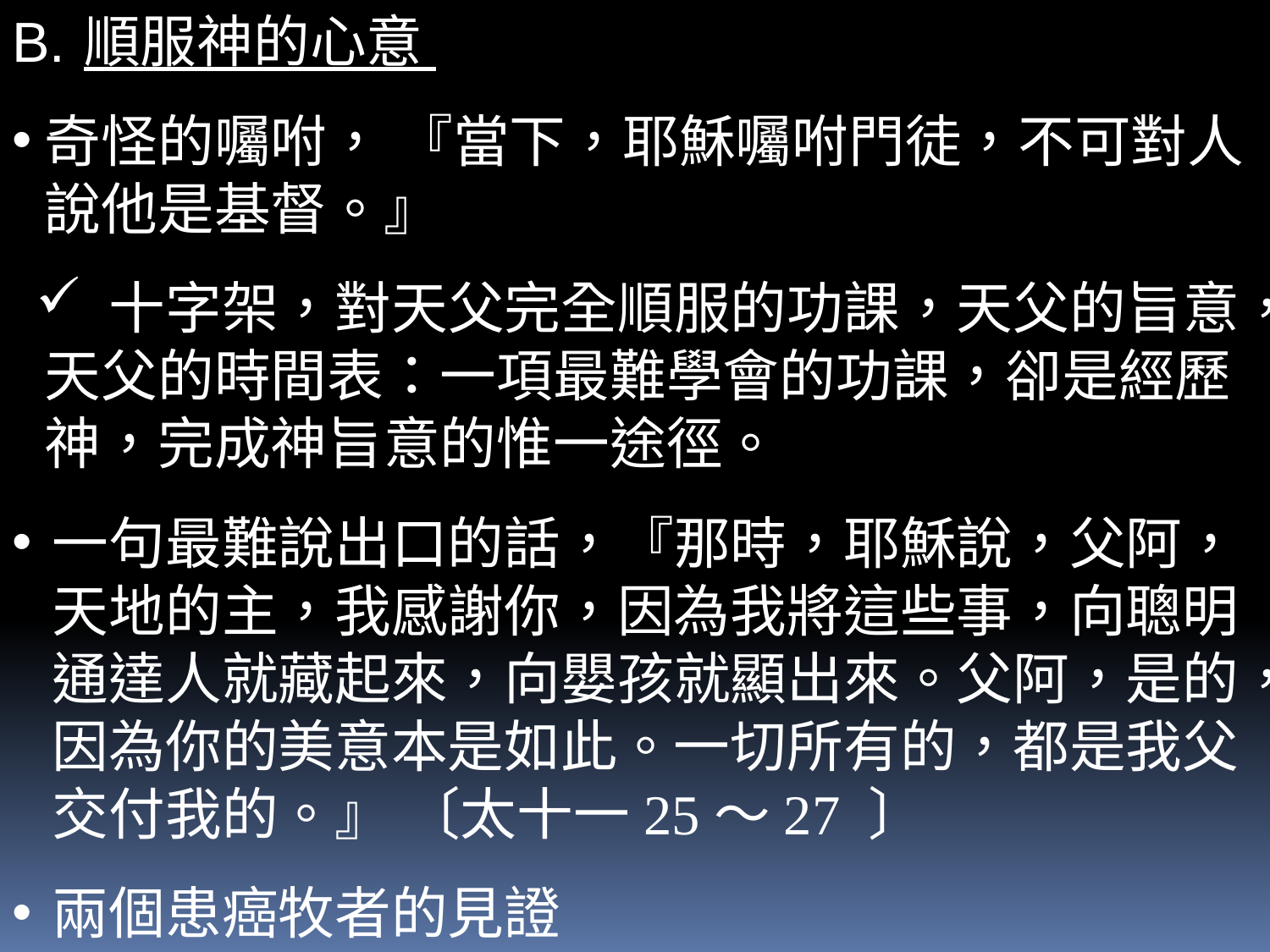

順服神的心意
奇怪的囑咐， 『當下，耶穌囑咐門徒，不可對人說他是基督。』
 十字架，對天父完全順服的功課，天父的旨意，天父的時間表：一項最難學會的功課，卻是經歷神，完成神旨意的惟一途徑。
一句最難說出口的話，『那時，耶穌說，父阿，天地的主，我感謝你，因為我將這些事，向聰明通達人就藏起來，向嬰孩就顯出來。父阿，是的，因為你的美意本是如此。一切所有的，都是我父交付我的。』 〔太十一25～27 〕
兩個患癌牧者的見證